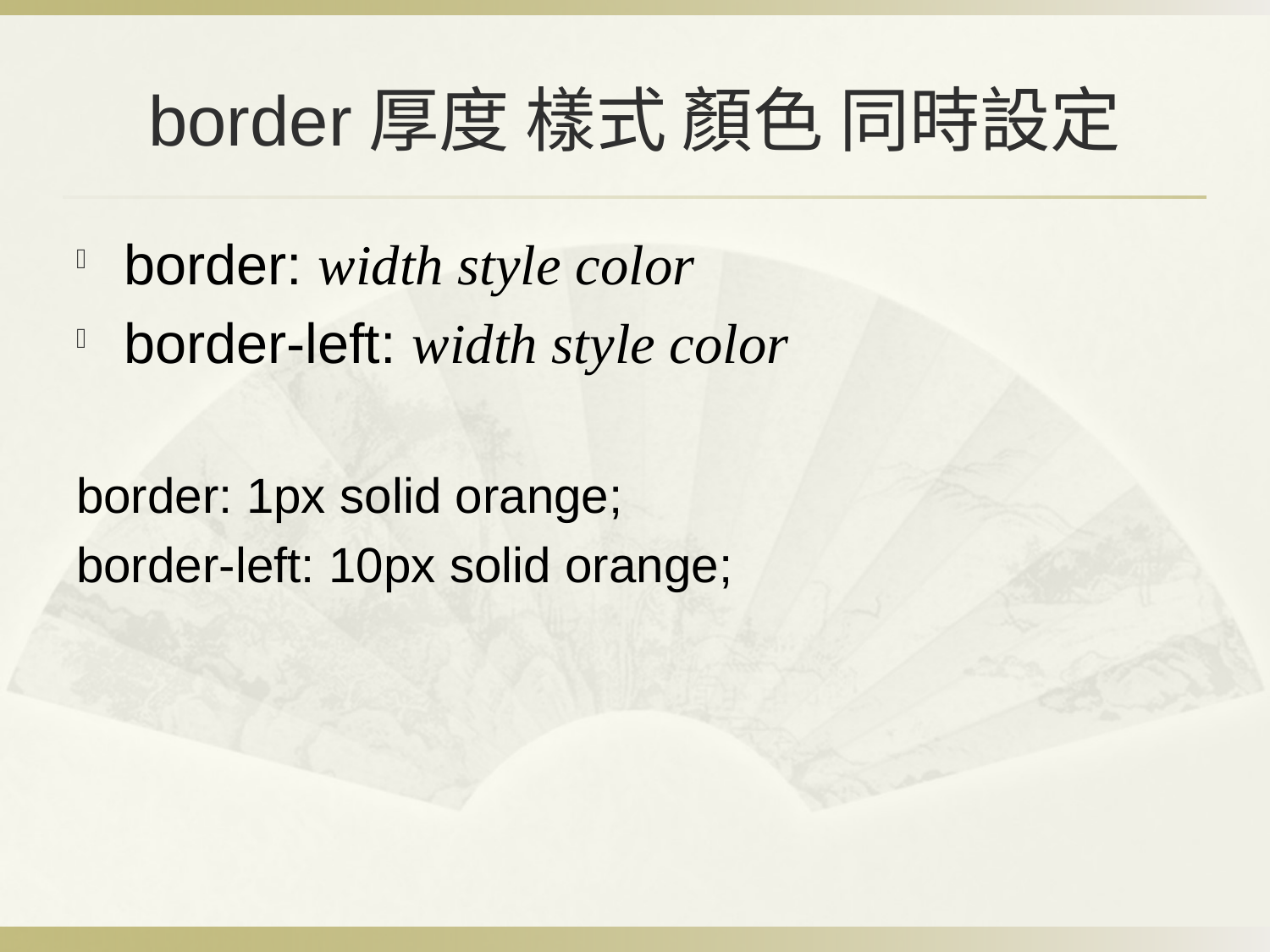

# border厚度 樣式 顏色 同時設定
border: width style color
border-left: width style color

border: 1px solid orange;
border-left: 10px solid orange;